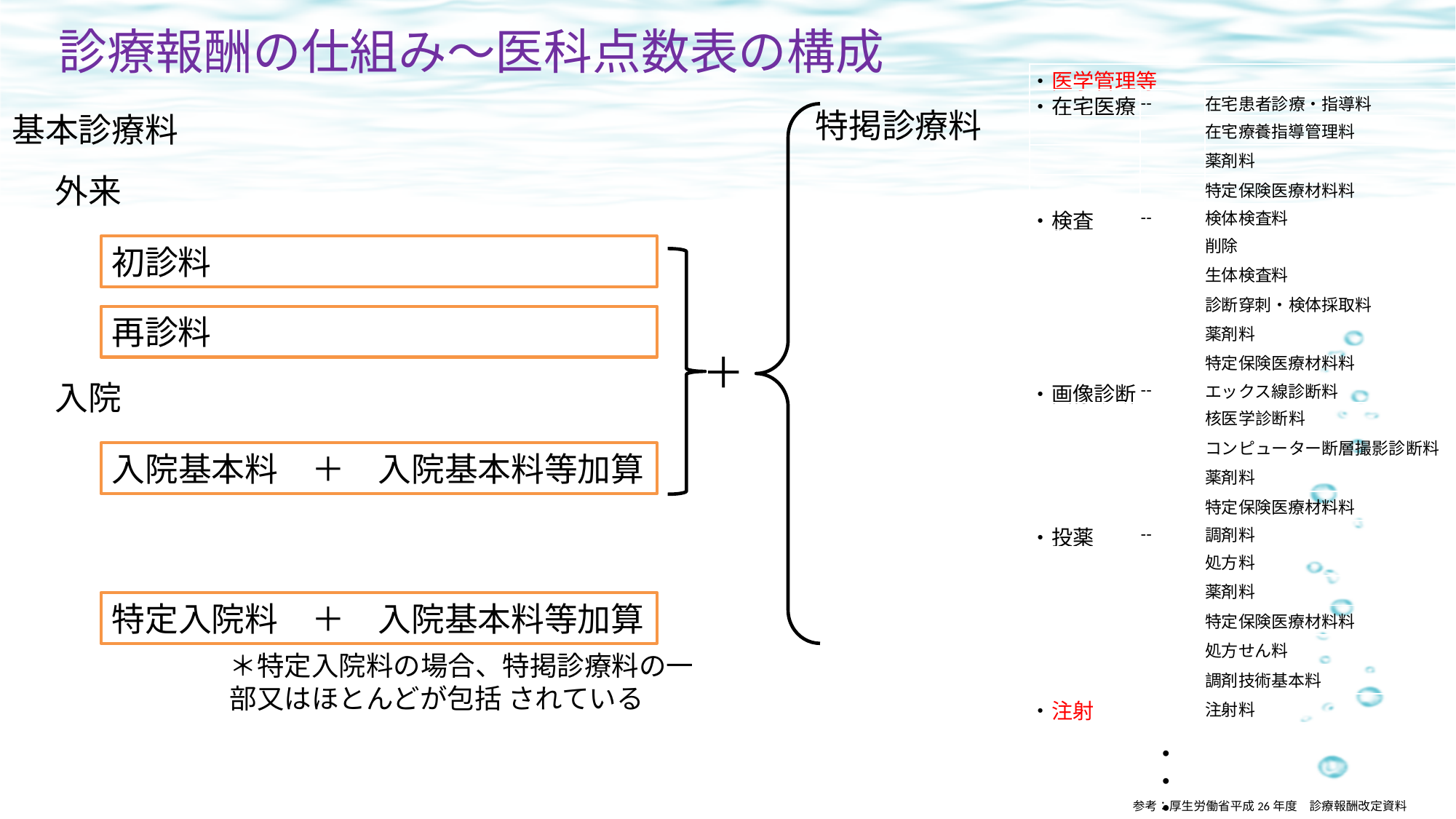

診療報酬の仕組み～医科点数表の構成
| ・医学管理等 |  |  |
| --- | --- | --- |
| ・在宅医療 | -- | 在宅患者診療・指導料 |
|  |  | 在宅療養指導管理料 |
|  |  | 薬剤料 |
|  |  | 特定保険医療材料料 |
| ・検査 | -- | 検体検査料 |
|  |  | 削除 |
|  |  | 生体検査料 |
|  |  | 診断穿刺・検体採取料 |
|  |  | 薬剤料 |
|  |  | 特定保険医療材料料 |
| ・画像診断 | -- | エックス線診断料 |
|  |  | 核医学診断料 |
|  |  | コンピューター断層撮影診断料 |
|  |  | 薬剤料 |
|  |  | 特定保険医療材料料 |
| ・投薬 | -- | 調剤料 |
|  |  | 処方料 |
|  |  | 薬剤料 |
|  |  | 特定保険医療材料料 |
|  |  | 処方せん料 |
|  |  | 調剤技術基本料 |
| ・注射 |  | 注射料 |
|  |  |  |
|  |  |  |
特掲診療料
基本診療料

外来
初診料

再診料
＋
入院
入院基本料　＋　入院基本料等加算
特定入院料　＋　入院基本料等加算
＊特定入院料の場合、特掲診療料の一部又はほとんどが包括 されている
・・・
参考：厚生労働省平成26年度　診療報酬改定資料